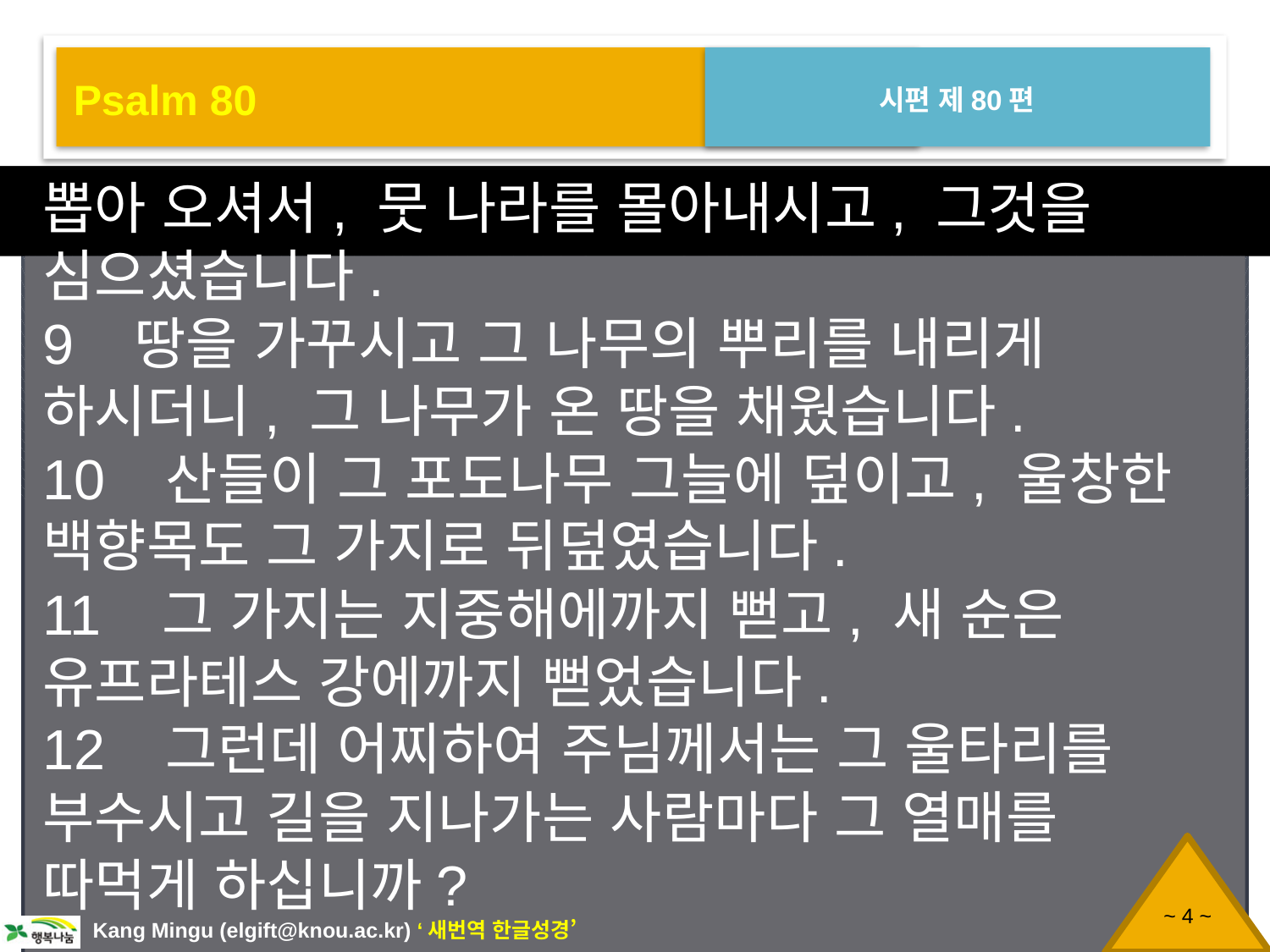

Psalm 80
시편 제80편
뽑아 오셔서, 뭇 나라를 몰아내시고, 그것을 심으셨습니다.
9   땅을 가꾸시고 그 나무의 뿌리를 내리게 하시더니, 그 나무가 온 땅을 채웠습니다.
10   산들이 그 포도나무 그늘에 덮이고, 울창한 백향목도 그 가지로 뒤덮였습니다.
11   그 가지는 지중해에까지 뻗고, 새 순은 유프라테스 강에까지 뻗었습니다.
12   그런데 어찌하여 주님께서는 그 울타리를 부수시고 길을 지나가는 사람마다 그 열매를 따먹게 하십니까?